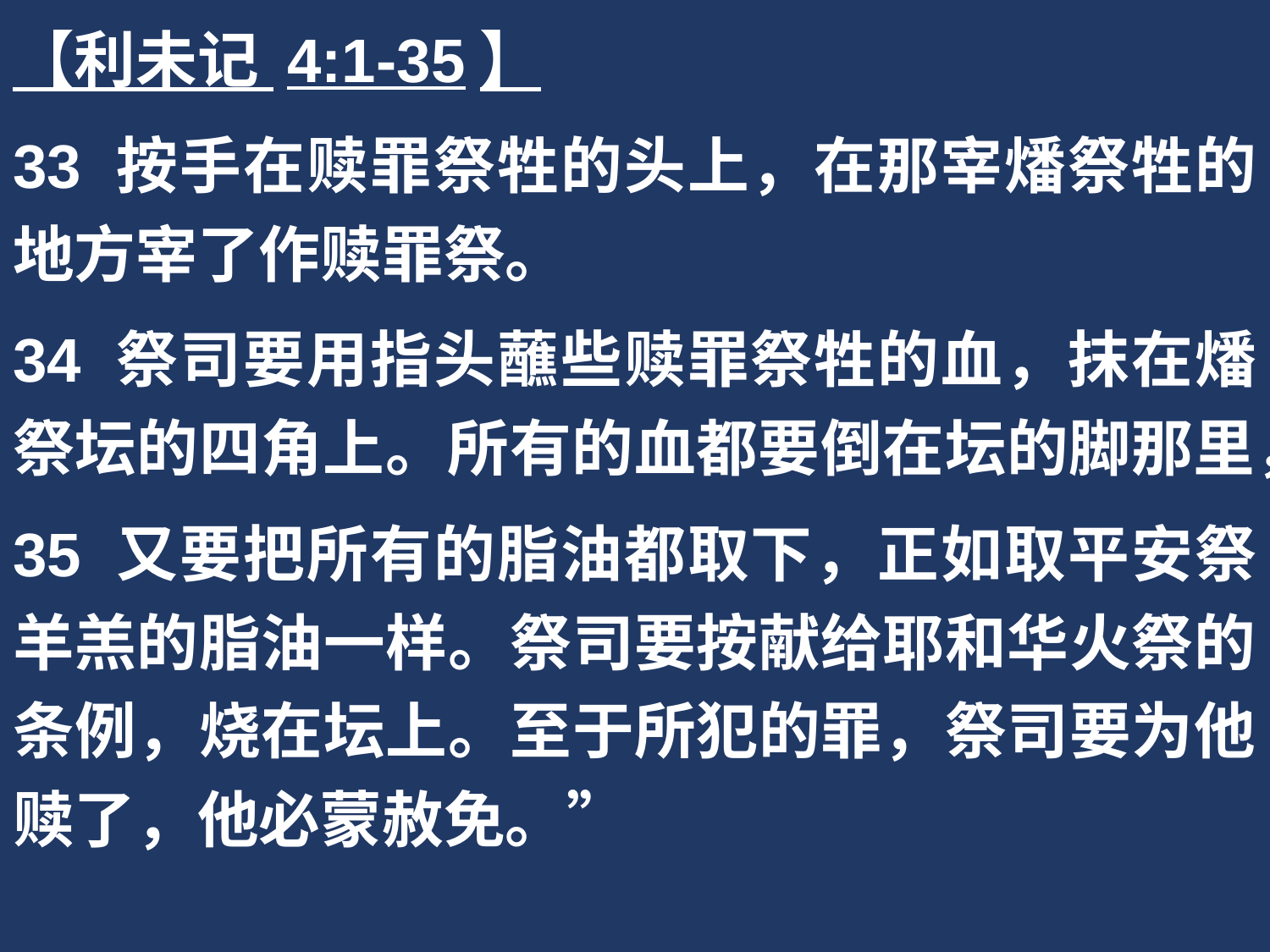

【利未记 4:1-35】
33 按手在赎罪祭牲的头上，在那宰燔祭牲的地方宰了作赎罪祭。
34 祭司要用指头蘸些赎罪祭牲的血，抹在燔祭坛的四角上。所有的血都要倒在坛的脚那里，
35 又要把所有的脂油都取下，正如取平安祭羊羔的脂油一样。祭司要按献给耶和华火祭的条例，烧在坛上。至于所犯的罪，祭司要为他赎了，他必蒙赦免。”